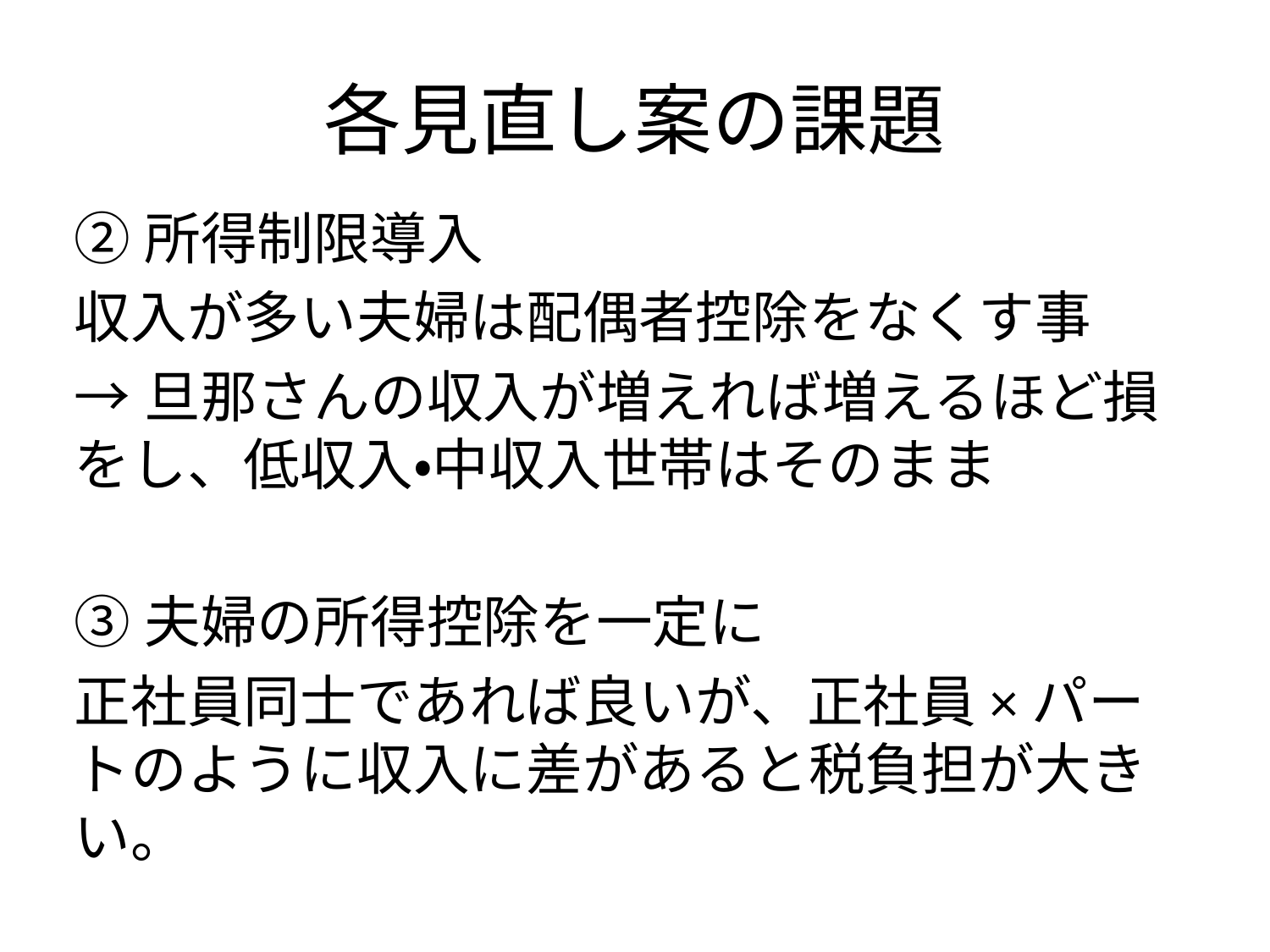

# 各見直し案の課題
②所得制限導入
収入が多い夫婦は配偶者控除をなくす事
→旦那さんの収入が増えれば増えるほど損をし、低収入・中収入世帯はそのまま

③夫婦の所得控除を一定に
正社員同士であれば良いが、正社員×パートのように収入に差があると税負担が大きい。